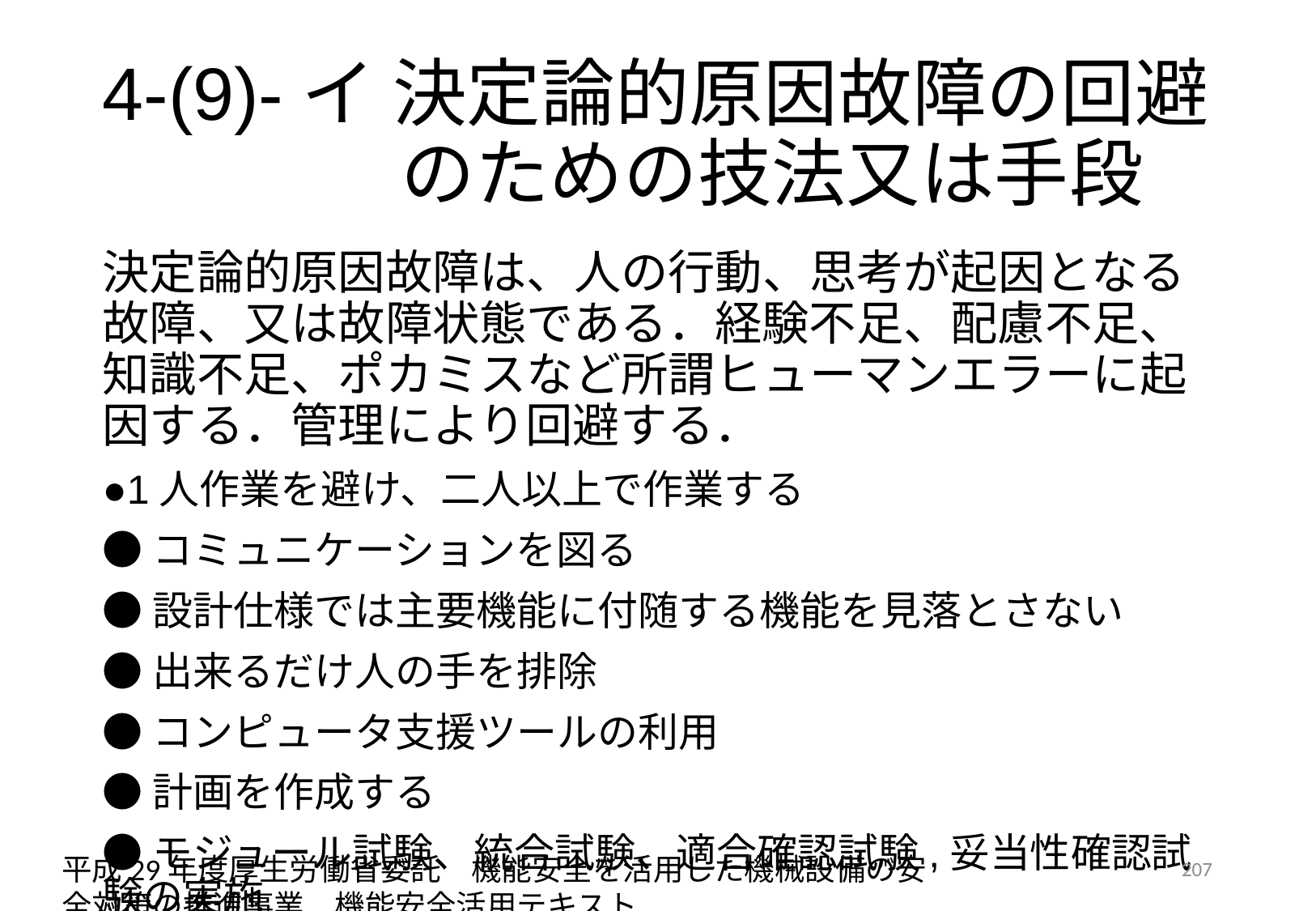

# 4-(9)-イ 決定論的原因故障の回避のための技法又は手段
決定論的原因故障は、人の行動、思考が起因となる故障、又は故障状態である．経験不足、配慮不足、知識不足、ポカミスなど所謂ヒューマンエラーに起因する．管理により回避する．
●1人作業を避け、二人以上で作業する
●コミュニケーションを図る
●設計仕様では主要機能に付随する機能を見落とさない
●出来るだけ人の手を排除
●コンピュータ支援ツールの利用
●計画を作成する
●モジュール試験、統合試験、適合確認試験,妥当性確認試験の実施
平成29年度厚生労働省委託　機能安全を活用した機械設備の安全対策の推進事業　機能安全活用テキスト
207